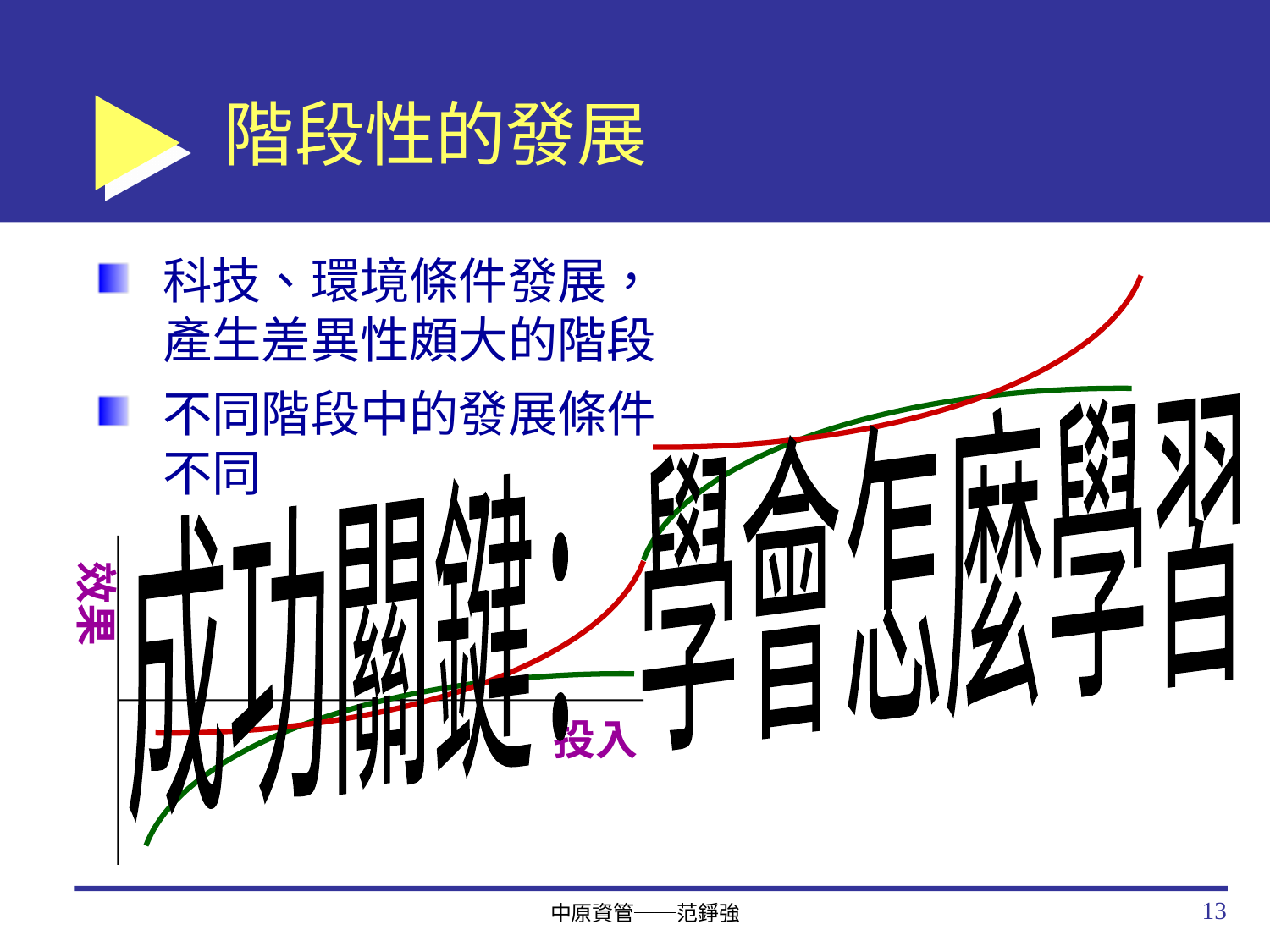

# 階段性的發展
科技、環境條件發展，產生差異性頗大的階段
不同階段中的發展條件不同

成功關鍵：學會怎麼學習

效果

投入
13